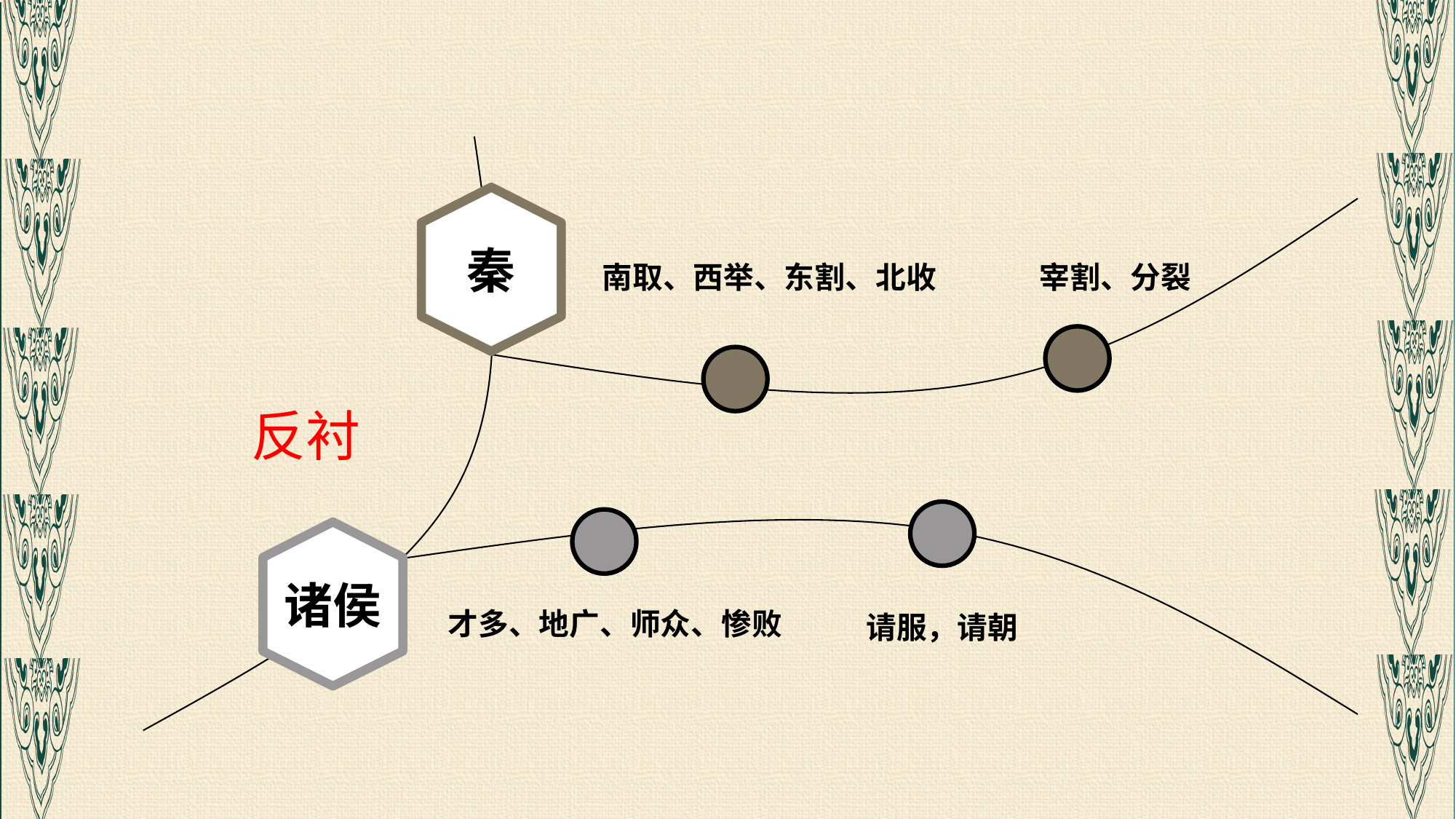

秦

南取、西举、东割、北收
宰割、分裂

反衬

诸侯
才多、地广、师众、惨败
请服，请朝